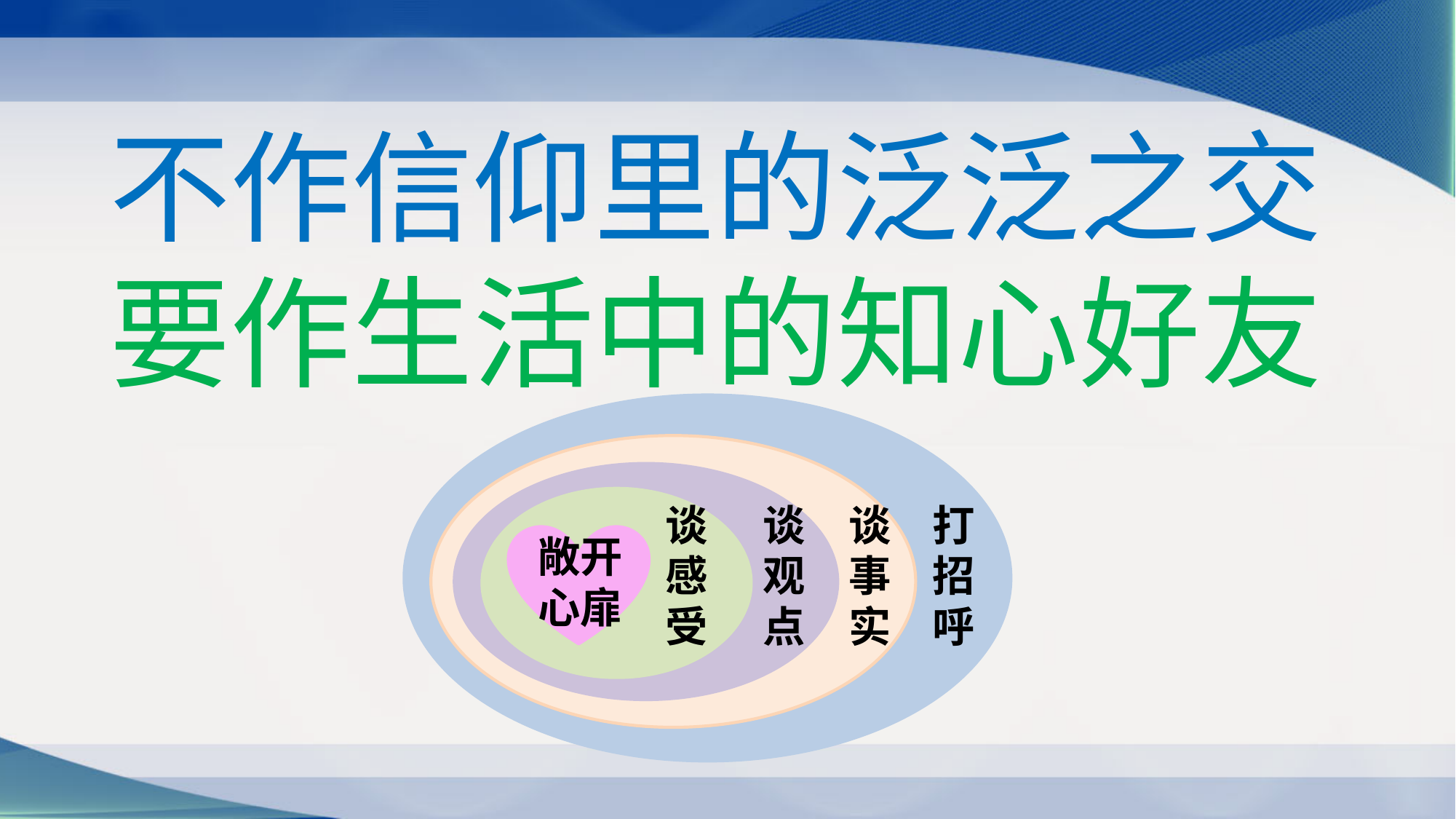

不作信仰里的泛泛之交要作生活中的知心好友

谈感受
谈观点
谈事实
打
招呼

敞开心扉